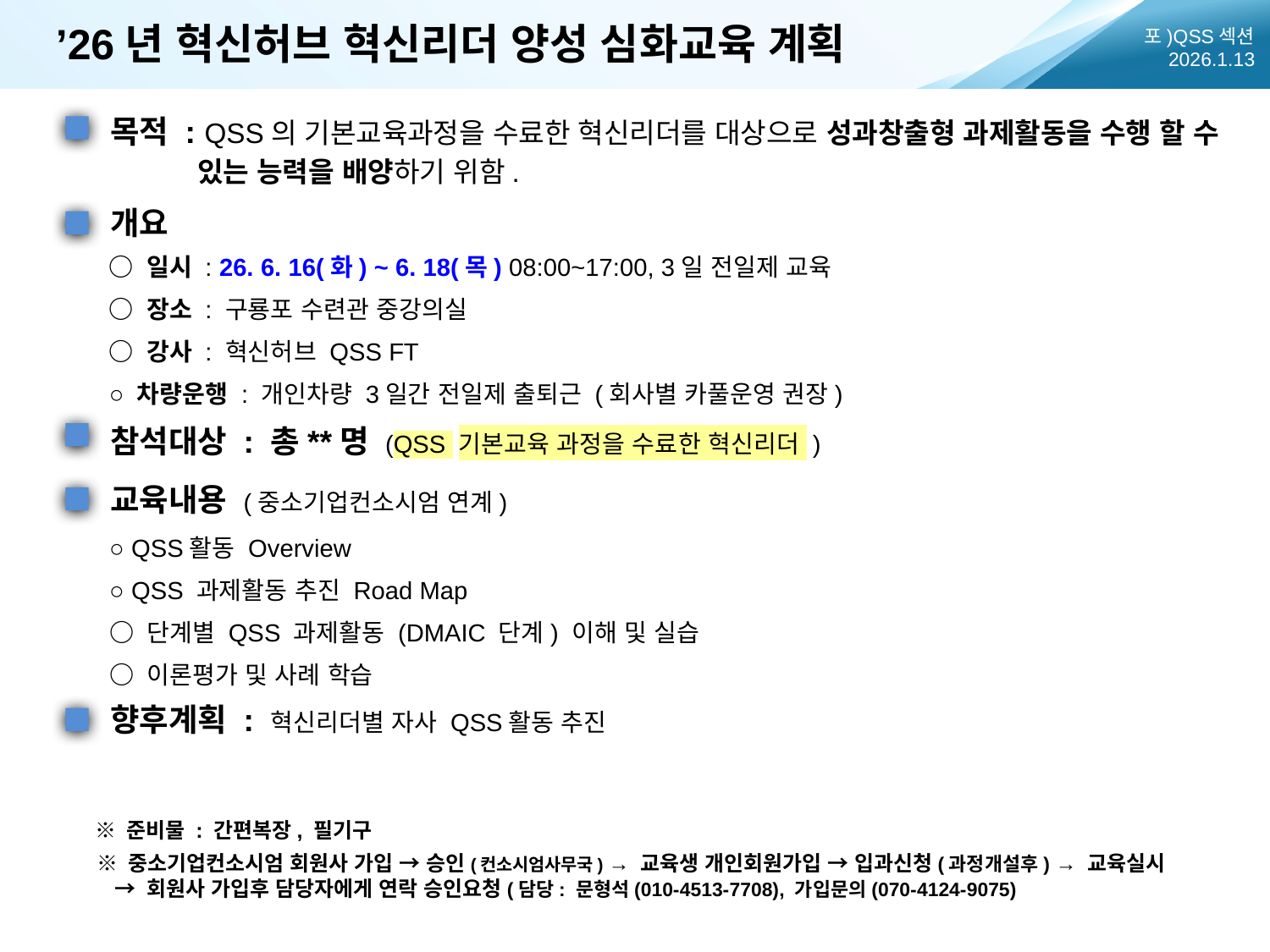

’26년 혁신허브 혁신리더 양성 심화교육 계획
포)QSS섹션
2026.1.13
목적 : QSS의 기본교육과정을 수료한 혁신리더를 대상으로 성과창출형 과제활동을 수행 할 수 있는 능력을 배양하기 위함.

개요

○ 일시 : 26. 6. 16(화) ~ 6. 18(목) 08:00~17:00, 3일 전일제 교육
○ 장소 : 구룡포 수련관 중강의실
○ 강사 : 혁신허브 QSS FT
○ 차량운행 : 개인차량 3일간 전일제 출퇴근 (회사별 카풀운영 권장)
참석대상 : 총**명 (QSS 기본교육 과정을 수료한 혁신리더 )

교육내용 (중소기업컨소시엄 연계)

○ QSS활동 Overview
○ QSS 과제활동 추진 Road Map
○ 단계별 QSS 과제활동 (DMAIC 단계) 이해 및 실습
○ 이론평가 및 사례 학습
향후계획 : 혁신리더별 자사 QSS활동 추진

※ 준비물 : 간편복장, 필기구
※ 중소기업컨소시엄 회원사 가입 → 승인(컨소시엄사무국) → 교육생 개인회원가입 → 입과신청(과정개설후) → 교육실시
   → 회원사 가입후 담당자에게 연락 승인요청(담당: 문형석(010-4513-7708), 가입문의(070-4124-9075)